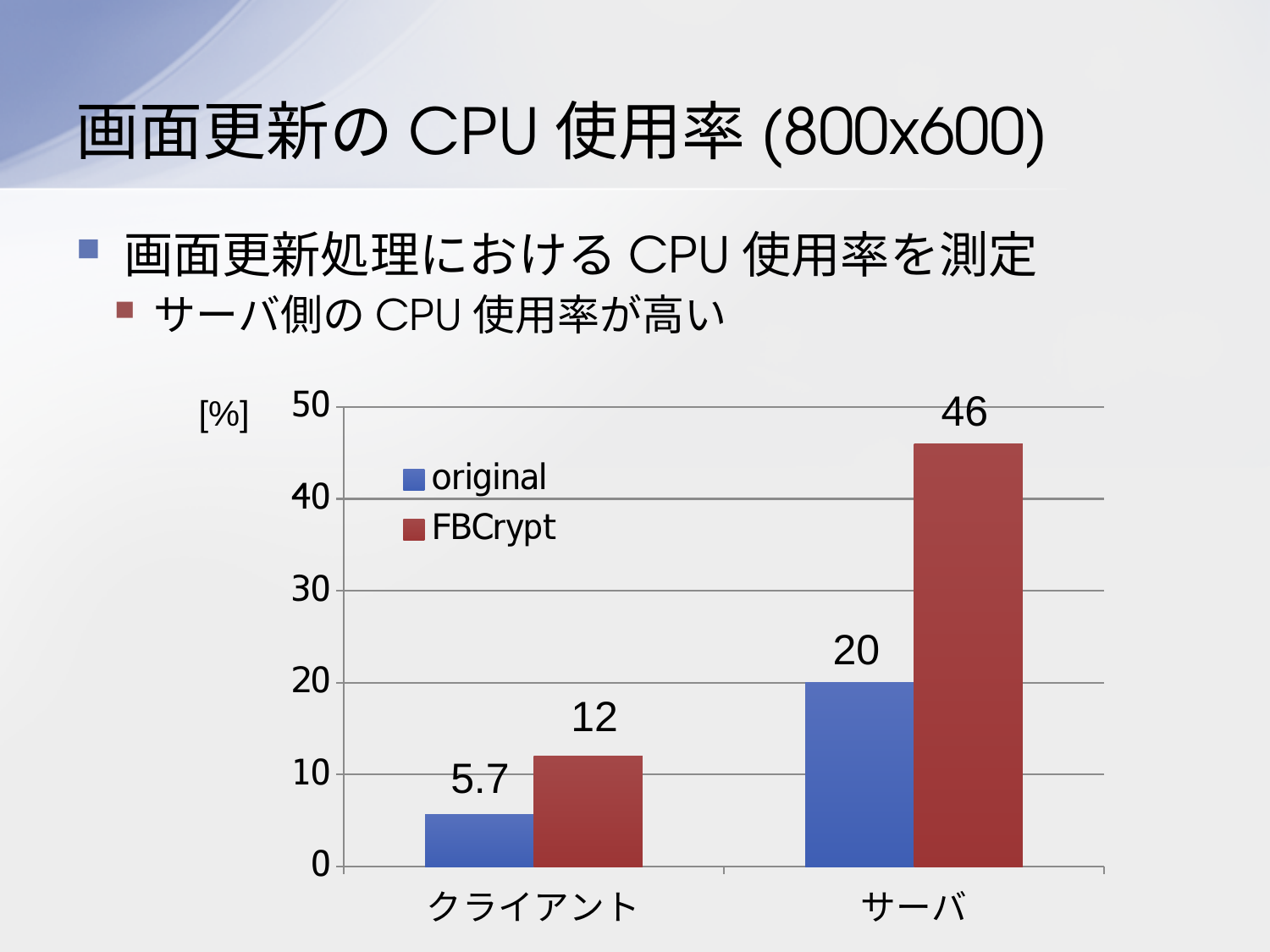

# 画面更新のCPU使用率(800x600)
画面更新処理におけるCPU使用率を測定
サーバ側のCPU使用率が高い

### Chart

| Category | original | FBCrypt |
|---|---|---|
| クライアント | 5.7 | 12.0 |
| サーバ | 20.0 | 46.0 |
46
[%]
20
12
5.7